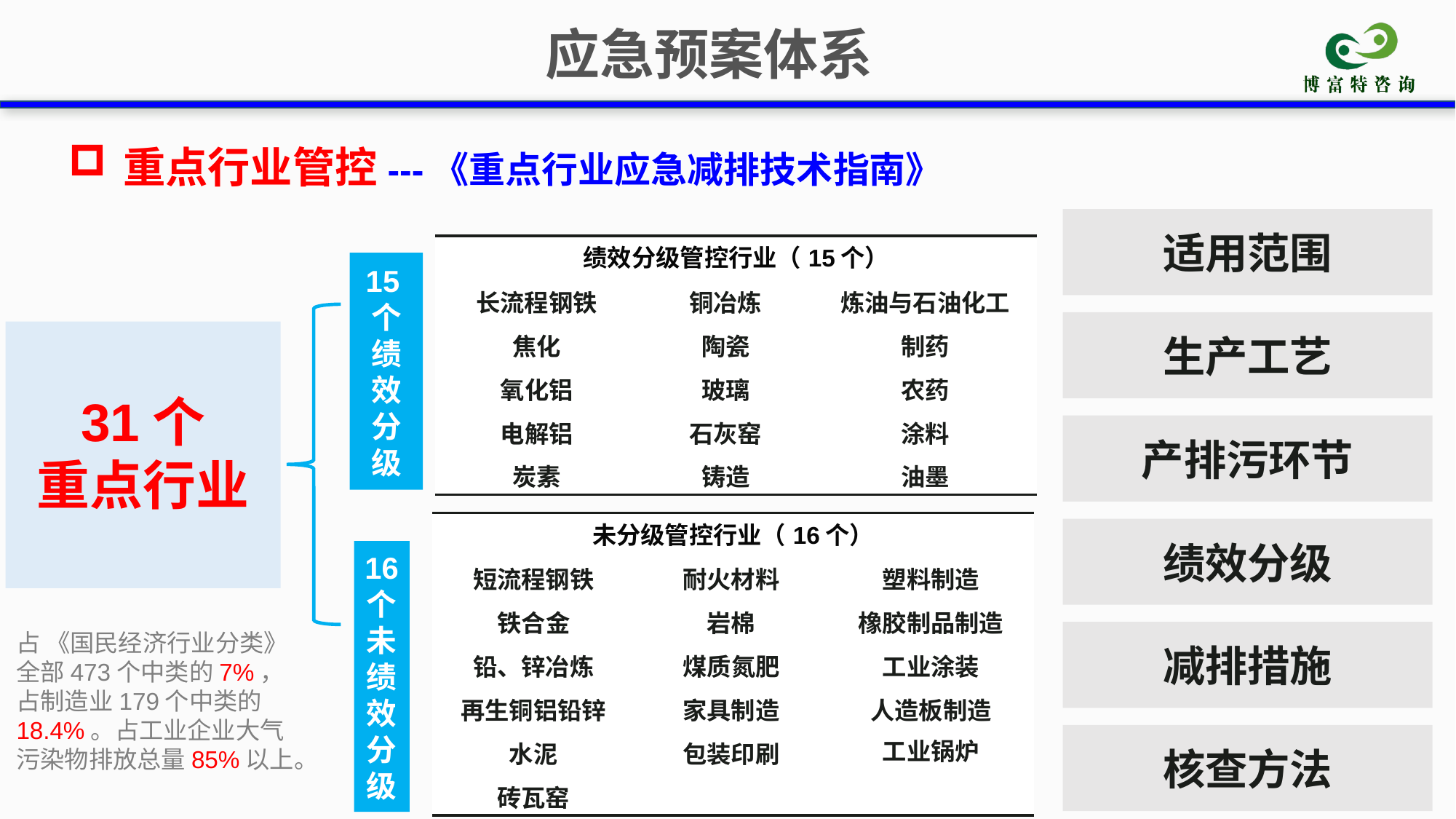

应急预案体系

重点行业管控---《重点行业应急减排技术指南》
适用范围
| 绩效分级管控行业（15个） |  |  |
| --- | --- | --- |
| 长流程钢铁 | 铜冶炼 | 炼油与石油化工 |
| 焦化 | 陶瓷 | 制药 |
| 氧化铝 | 玻璃 | 农药 |
| 电解铝 | 石灰窑 | 涂料 |
| 炭素 | 铸造 | 油墨 |
15个
绩效分级

生产工艺

31个
重点行业

产排污环节
| 未分级管控行业（16个） |  |  |
| --- | --- | --- |
| 短流程钢铁 | 耐火材料 | 塑料制造 |
| 铁合金 | 岩棉 | 橡胶制品制造 |
| 铅、锌冶炼 | 煤质氮肥 | 工业涂装 |
| 再生铜铝铅锌 | 家具制造 | 人造板制造 |
| 水泥 | 包装印刷 | 工业锅炉 |
| 砖瓦窑 |  |  |
绩效分级
16个
未
绩效分级
减排措施
占 《国民经济行业分类》 全部473个中类的7%，占制造业179个中类的18.4%。占工业企业大气污染物排放总量85%以上。
核查方法